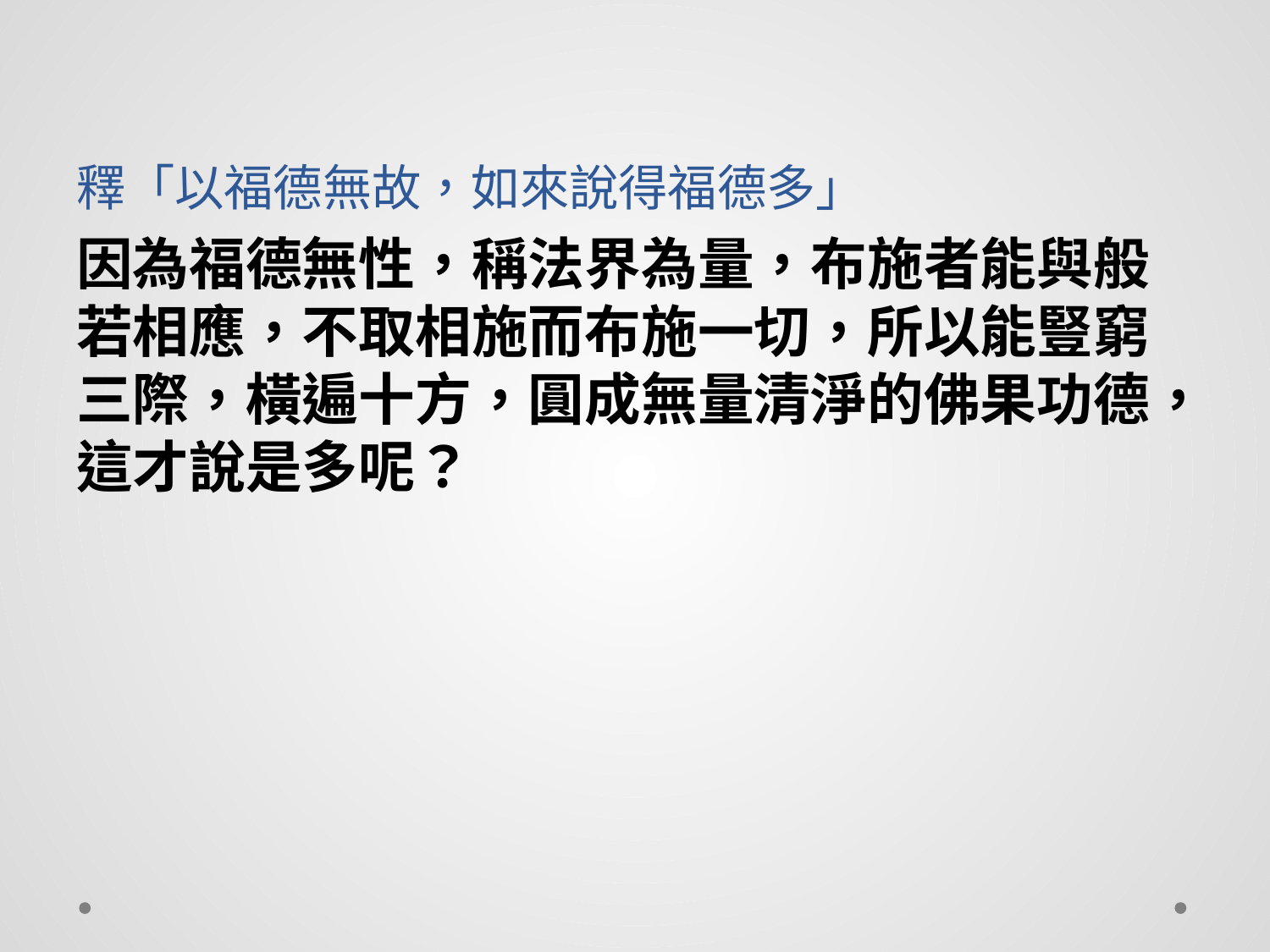

# 釋「以福德無故，如來說得福德多」
因為福德無性，稱法界為量，布施者能與般若相應，不取相施而布施一切，所以能豎窮三際，橫遍十方，圓成無量清淨的佛果功德，這才說是多呢？